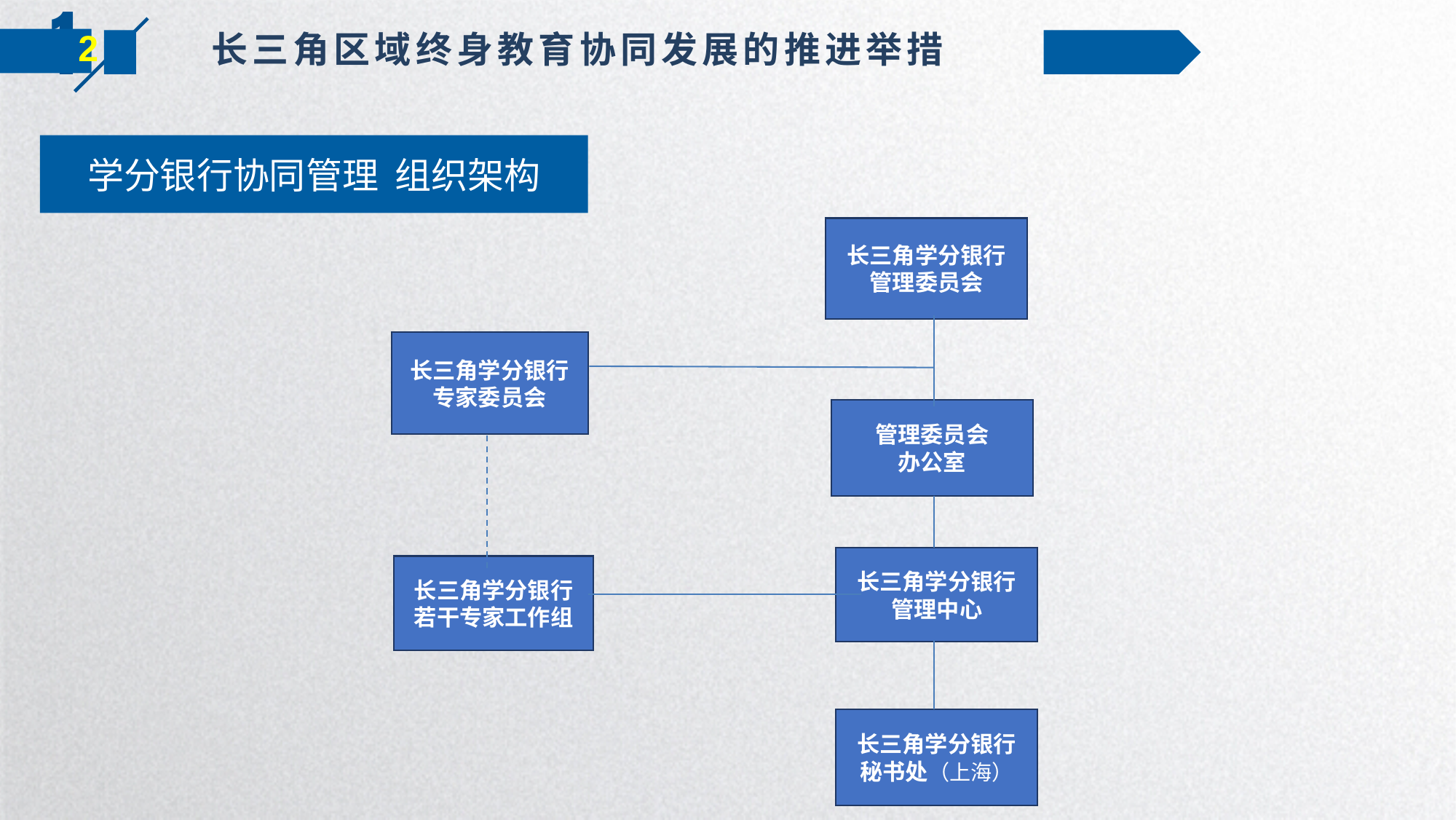

2

长三角区域终身教育协同发展的推进举措

学分银行协同管理  组织架构
长三角学分银行管理委员会
长三角学分银行专家委员会
管理委员会
办公室
长三角学分银行管理中心
长三角学分银行若干专家工作组
长三角学分银行
秘书处（上海）